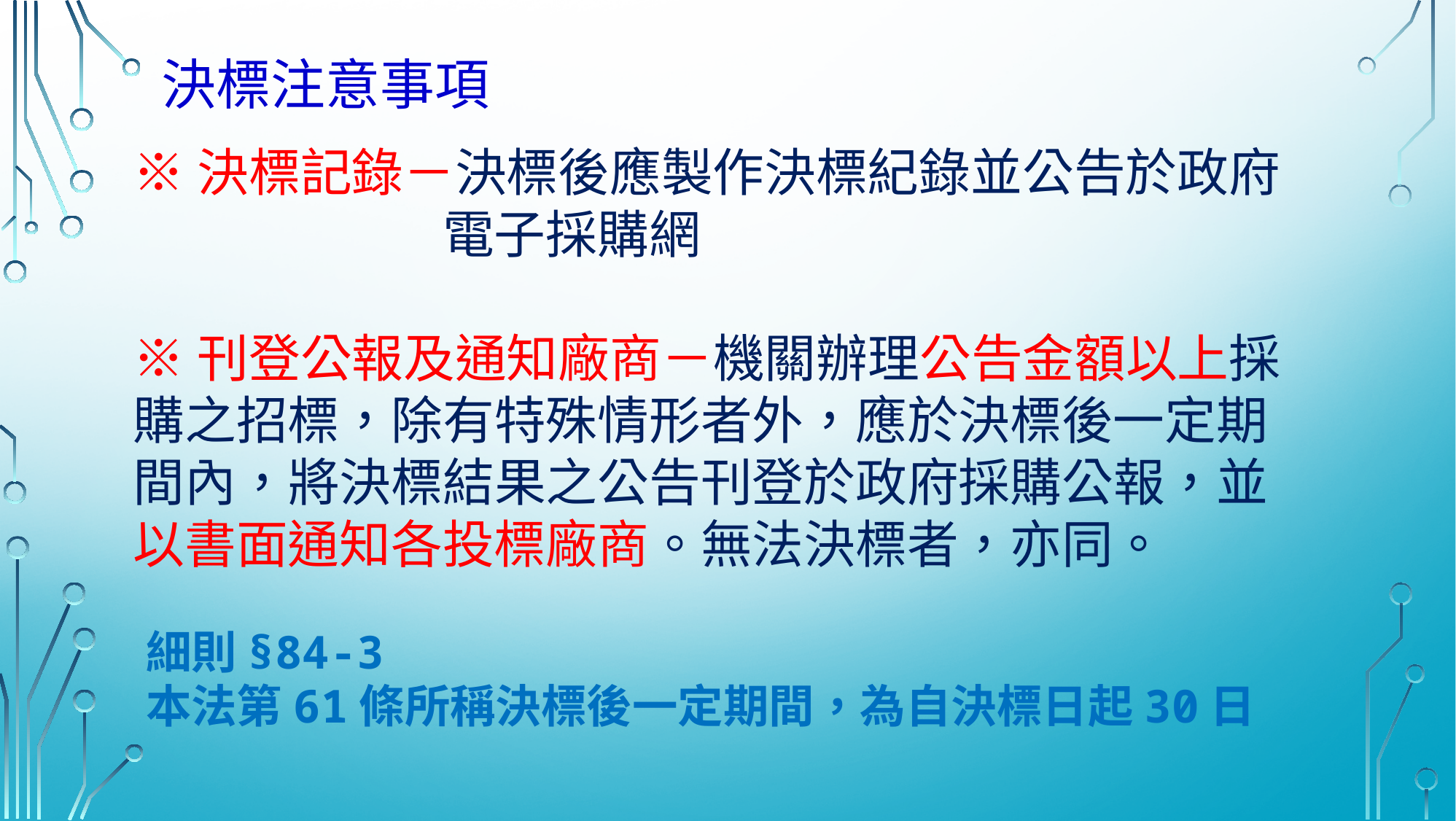

決標注意事項
※決標記錄－決標後應製作決標紀錄並公告於政府
　　　　　　電子採購網

※刊登公報及通知廠商－機關辦理公告金額以上採購之招標，除有特殊情形者外，應於決標後一定期間內，將決標結果之公告刊登於政府採購公報，並以書面通知各投標廠商。無法決標者，亦同。
細則§84-3
本法第61條所稱決標後一定期間，為自決標日起30日